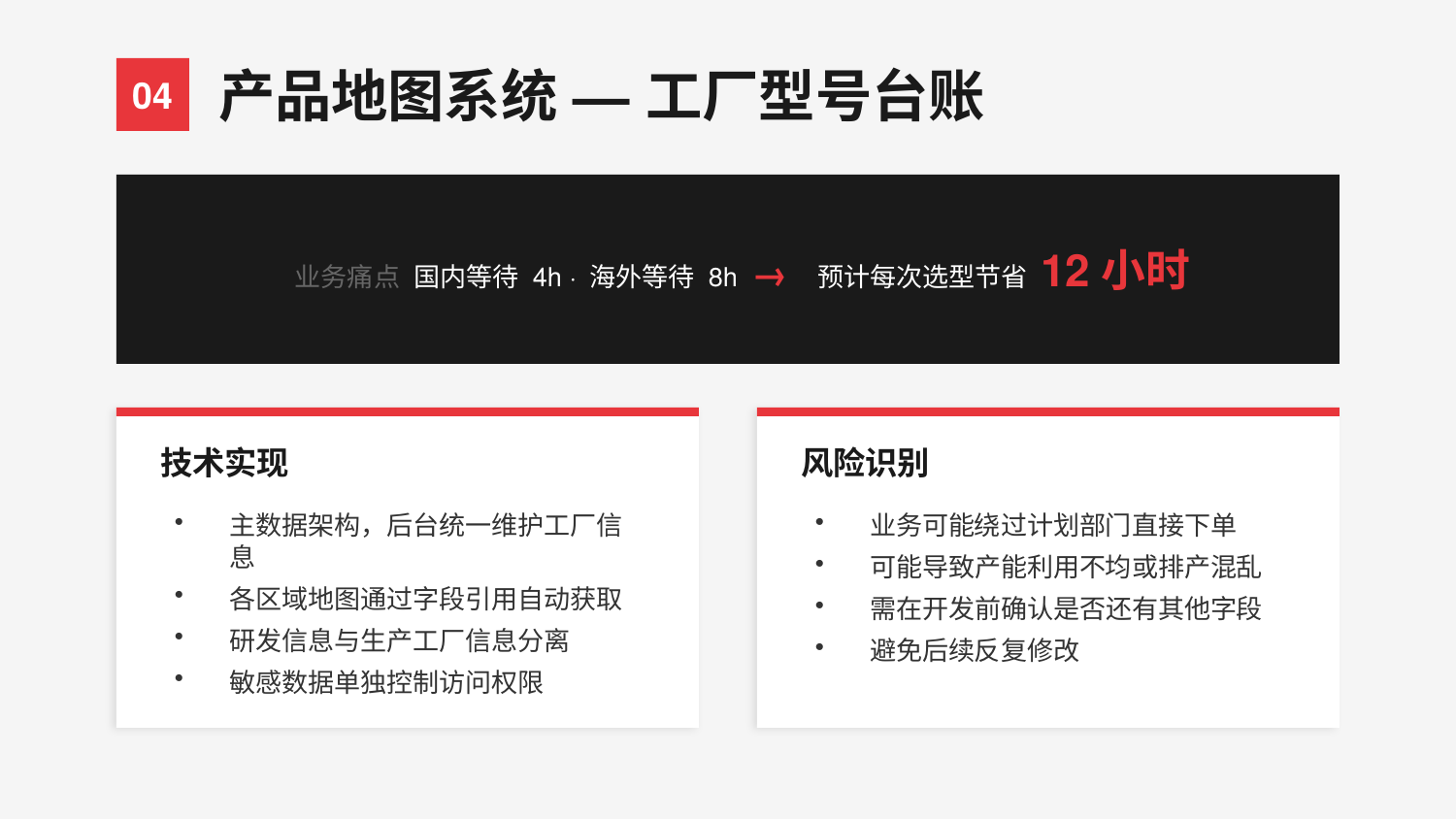

04
产品地图系统 — 工厂型号台账

业务痛点  国内等待 4h · 海外等待 8h  →  预计每次选型节省 12小时

技术实现
风险识别
主数据架构，后台统一维护工厂信息
各区域地图通过字段引用自动获取
研发信息与生产工厂信息分离
敏感数据单独控制访问权限
业务可能绕过计划部门直接下单
可能导致产能利用不均或排产混乱
需在开发前确认是否还有其他字段
避免后续反复修改